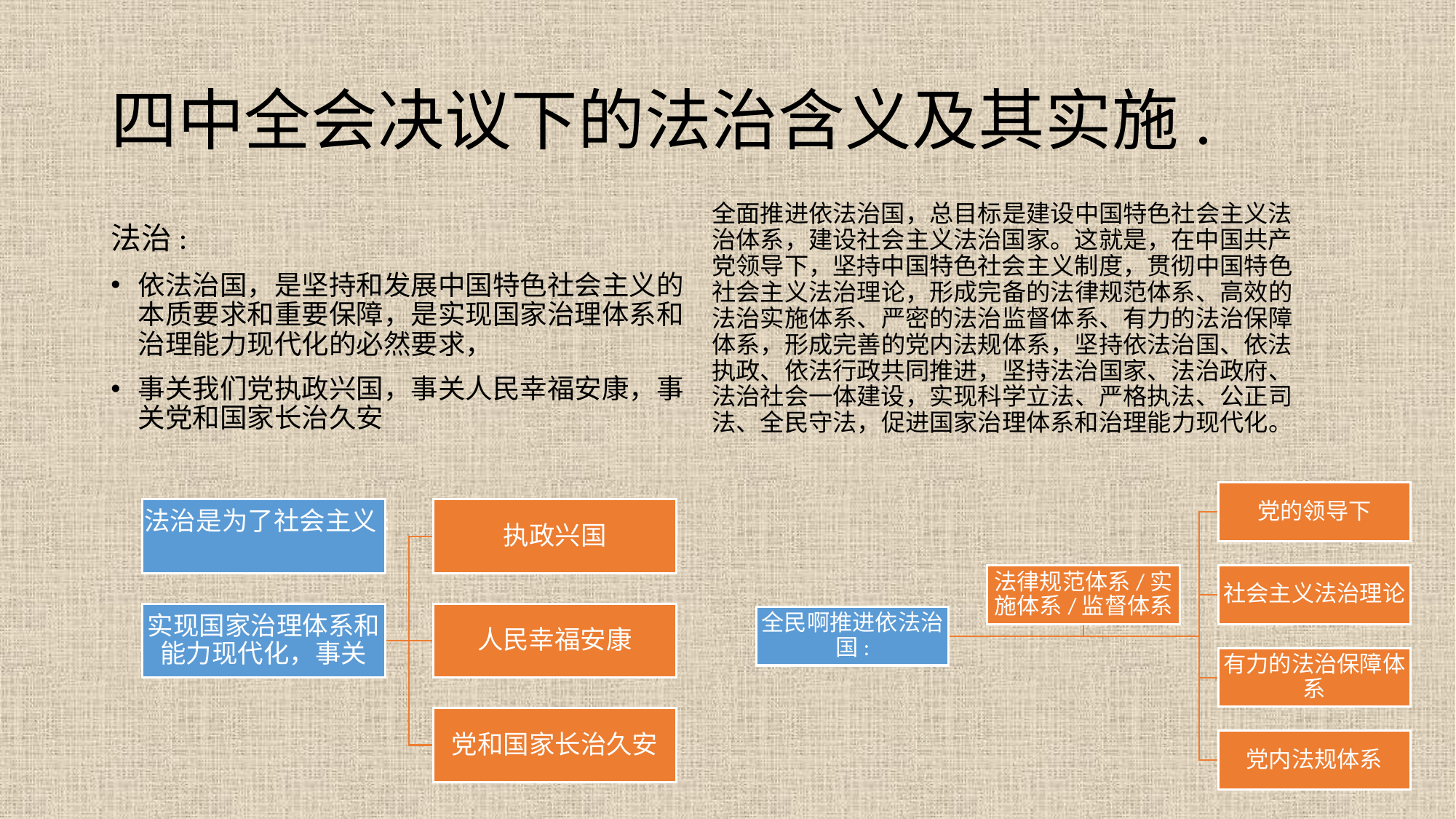

# 四中全会决议下的法治含义及其实施.
全面推进依法治国，总目标是建设中国特色社会主义法治体系，建设社会主义法治国家。这就是，在中国共产党领导下，坚持中国特色社会主义制度，贯彻中国特色社会主义法治理论，形成完备的法律规范体系、高效的法治实施体系、严密的法治监督体系、有力的法治保障体系，形成完善的党内法规体系，坚持依法治国、依法执政、依法行政共同推进，坚持法治国家、法治政府、法治社会一体建设，实现科学立法、严格执法、公正司法、全民守法，促进国家治理体系和治理能力现代化。

法治:
依法治国，是坚持和发展中国特色社会主义的本质要求和重要保障，是实现国家治理体系和治理能力现代化的必然要求，
事关我们党执政兴国，事关人民幸福安康，事关党和国家长治久安
全民啊推进依法治国:
党的领导下
社会主义法治理论
有力的法治保障体系
党内法规体系
法律规范体系/实施体系/监督体系
法治是为了社会主义:
实现国家治理体系和能力现代化，事关
执政兴国
人民幸福安康
党和国家长治久安